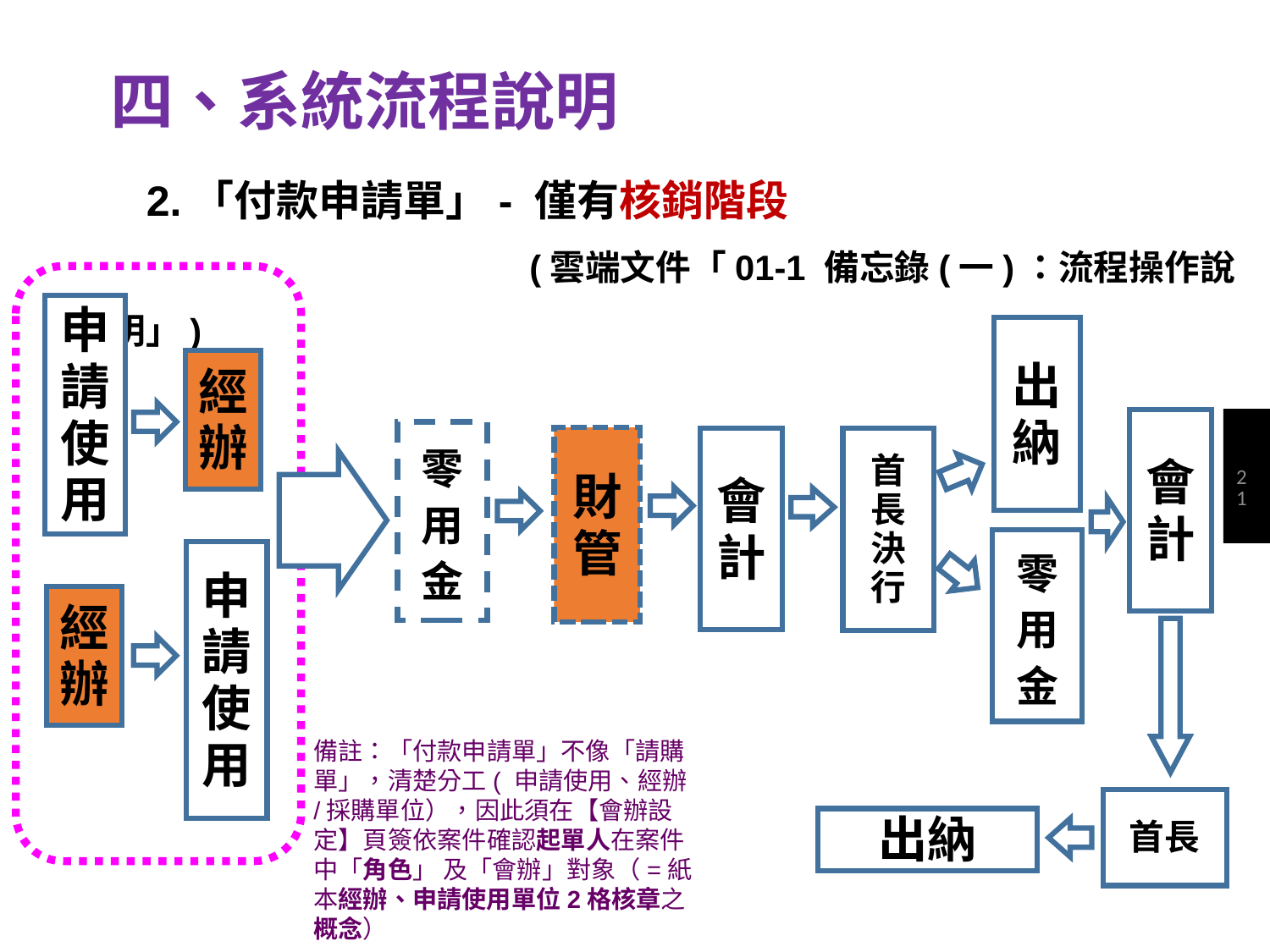

四、系統流程說明
   2.「付款申請單」- 僅有核銷階段
                                           (雲端文件「01-1 備忘錄(一)：流程操作說明」)

申請
使用
經辦

零
用
金
財
管
會
計
首長
決行

申請使用
經辦

出納
會
計

零
用
金

首長
出納

21
備註：「付款申請單」不像「請購單」，清楚分工( 申請使用、經辦/採購單位），因此須在【會辦設定】頁簽依案件確認起單人在案件中「角色」 及「會辦」對象（=紙本經辦、申請使用單位2格核章之概念）